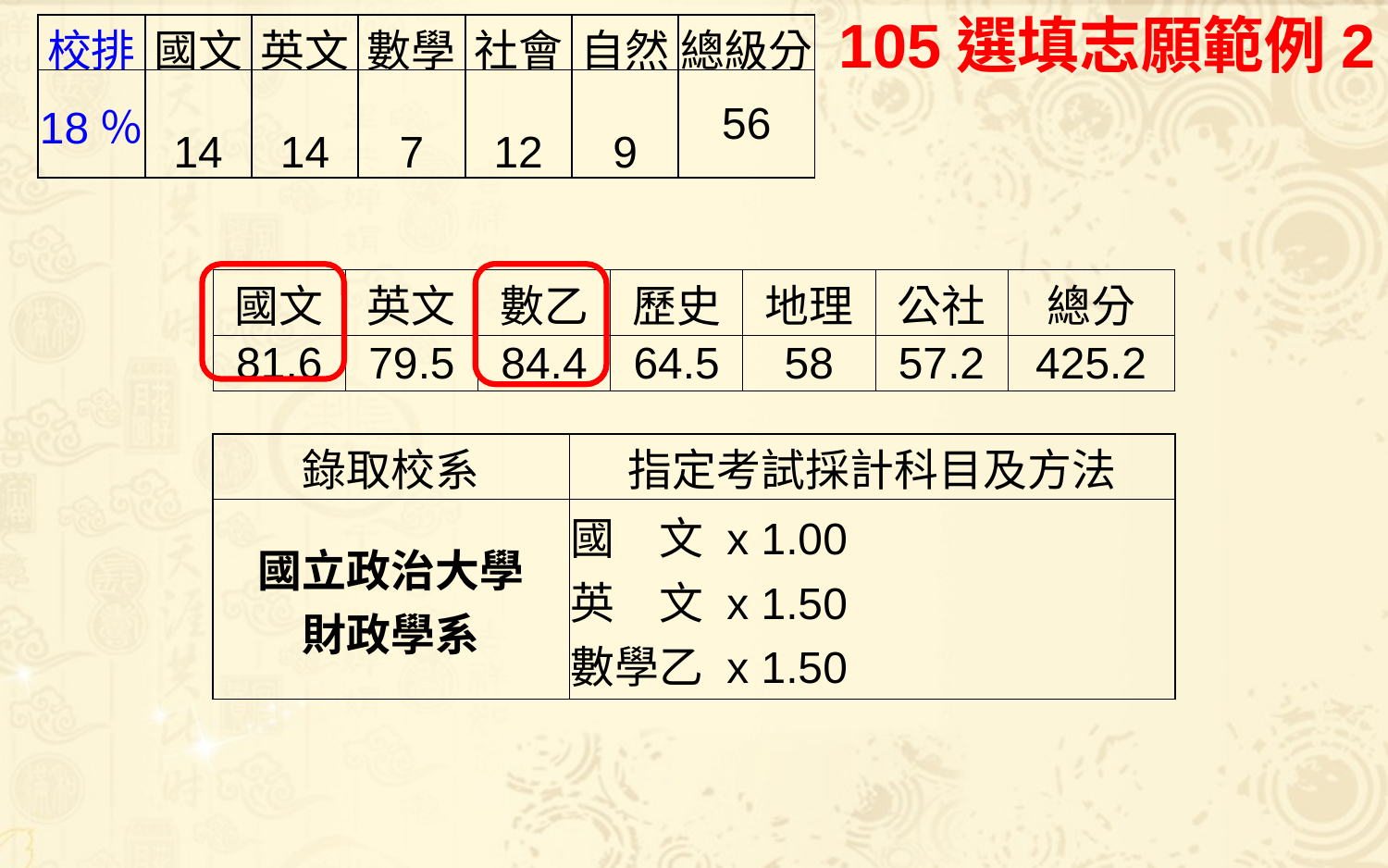

105選填志願範例2
| 校排 | 國文 | 英文 | 數學 | 社會 | 自然 | 總級分 |
| --- | --- | --- | --- | --- | --- | --- |
| 18％ | 14 | 14 | 7 | 12 | 9 | 56 |

| 國文 | 英文 | 數乙 | 歷史 | 地理 | 公社 | 總分 |
| --- | --- | --- | --- | --- | --- | --- |
| 81.6 | 79.5 | 84.4 | 64.5 | 58 | 57.2 | 425.2 |
| 錄取校系 | 指定考試採計科目及方法 |
| --- | --- |
| 國立政治大學 財政學系 | 國　文 x 1.00 英　文 x 1.50 數學乙 x 1.50 |